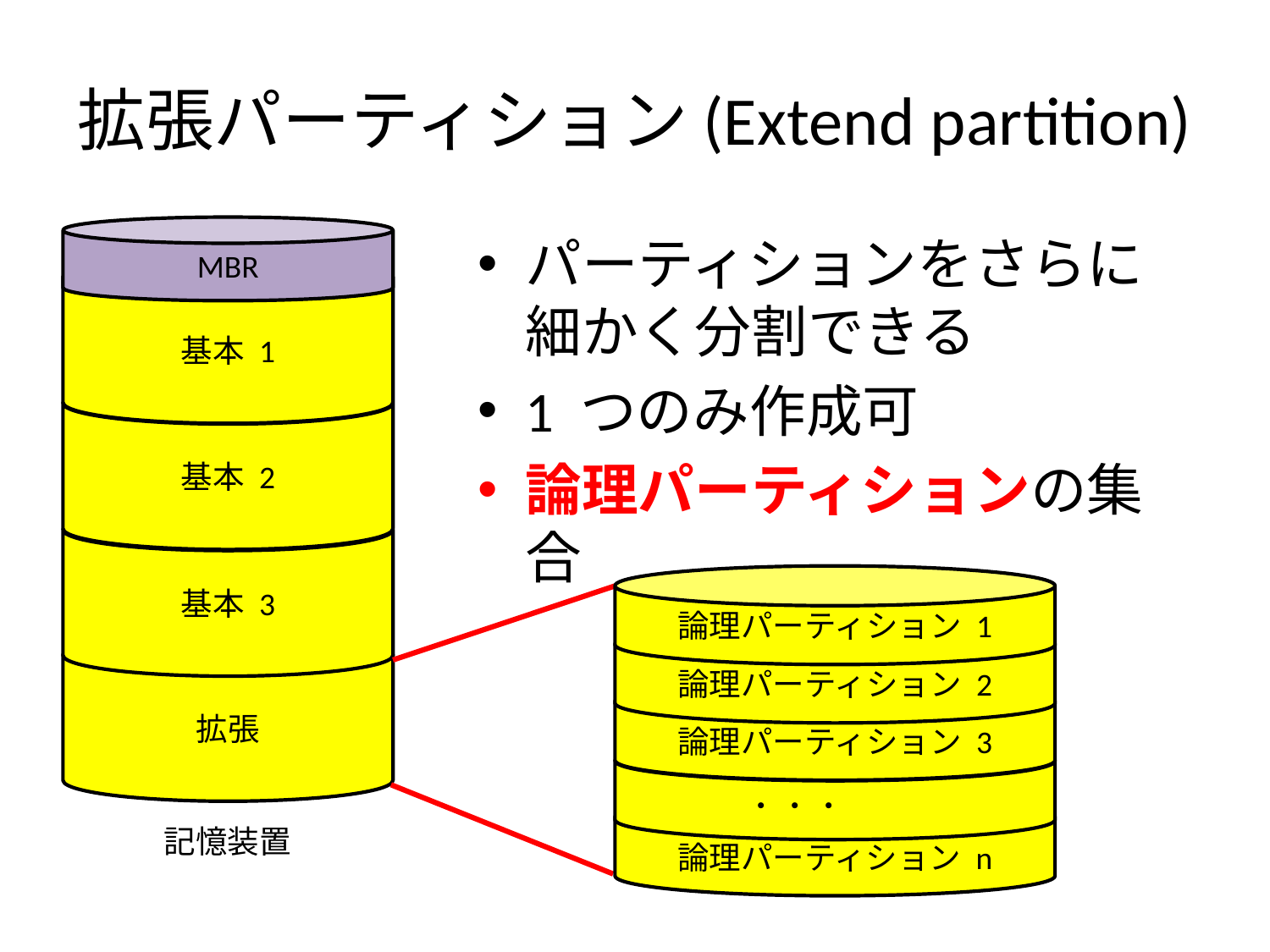

# 拡張パーティション(Extend partition)
MBR
パーティションをさらに細かく分割できる
1 つのみ作成可
論理パーティションの集合
基本 1
基本 2
基本 3
拡張
論理パーティション 1
論理パーティション 2
論理パーティション 3

・・・
論理パーティション n
記憶装置